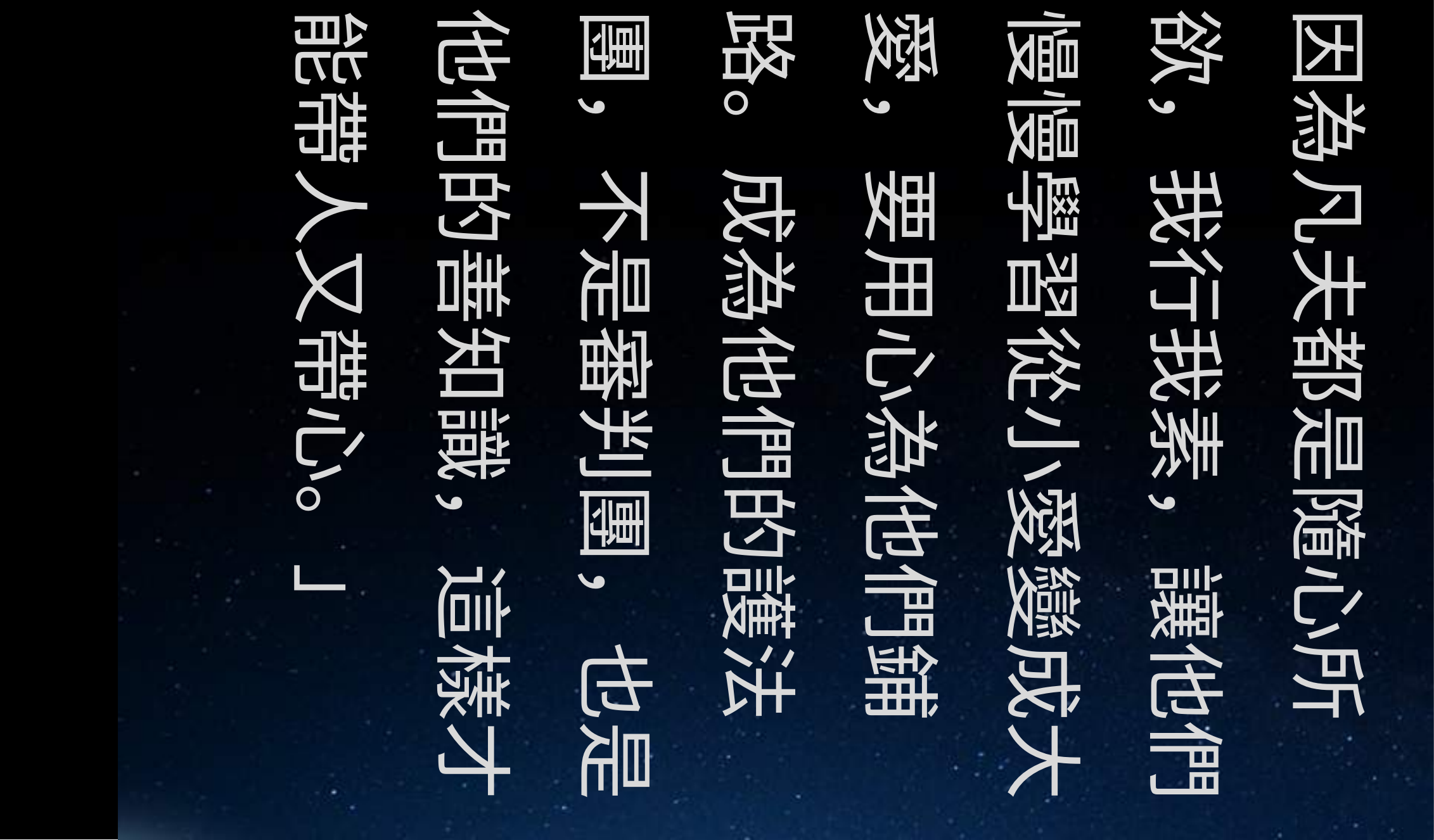

因為凡夫都是隨心所欲，我行我素，讓他們慢慢學習從小愛變成大愛，要用心為他們鋪路。成為他們的護法團，不是審判團，也是他們的善知識，這樣才能帶人又帶心。」